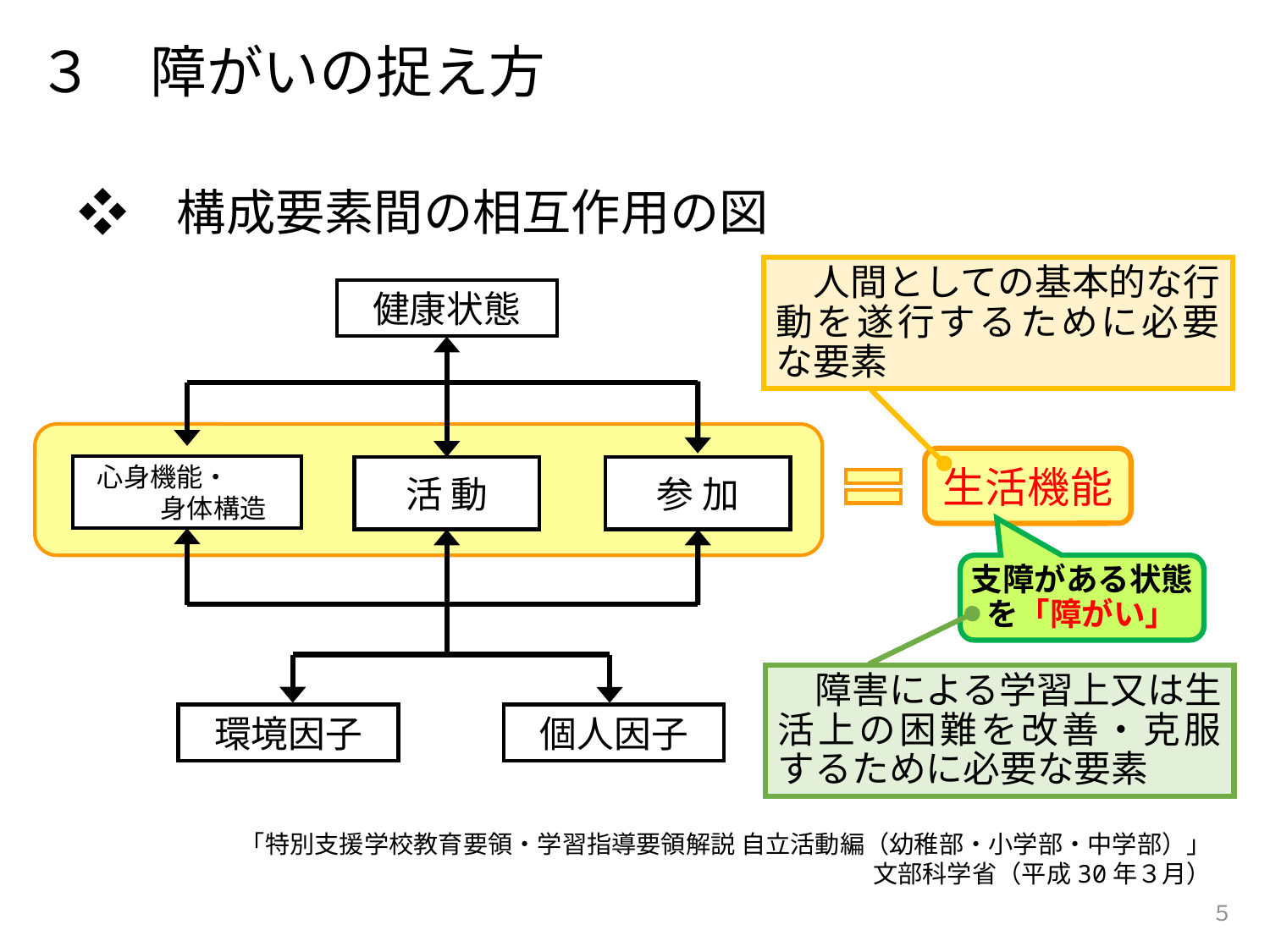

３　障がいの捉え方
　❖　構成要素間の相互作用の図
　人間としての基本的な行動を遂行するために必要な要素
健康状態
 心身機能・
　　身体構造
活 動
参 加
環境因子
個人因子

生活機能

支障がある状態
を「障がい」
　障害による学習上又は生活上の困難を改善・克服するために必要な要素
「特別支援学校教育要領・学習指導要領解説 自立活動編（幼稚部・小学部・中学部）」
文部科学省（平成30年３月）
５